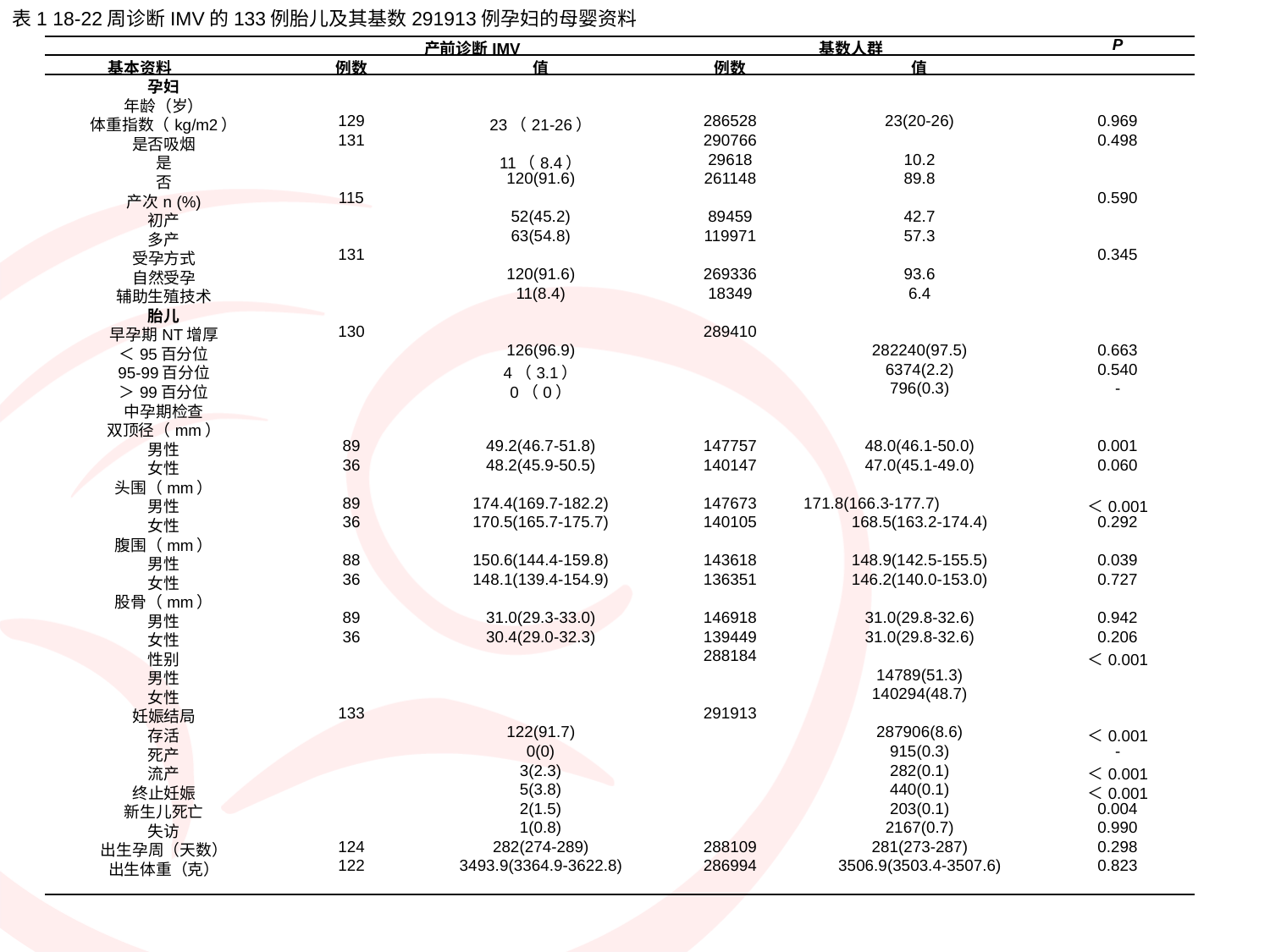

表1 18-22周诊断IMV的133例胎儿及其基数291913例孕妇的母婴资料

|  | 产前诊断IMV |  | 基数人群 |  | P |
| --- | --- | --- | --- | --- | --- |
| 基本资料 | 例数 | 值 | 例数 | 值 |  |
| 孕妇 |  |  |  |  |  |
| 年龄（岁） | 133 | 29.7±4.9 | 291913 | 29.8±4.9 | 0.683 |
| 体重指数（kg/m2） | 129 | 23（21-26） | 286528 | 23(20-26) | 0.969 |
| 是否吸烟 | 131 |  | 290766 |  | 0.498 |
| 是 |  | 11（8.4） | 29618 | 10.2 |  |
| 否 |  | 120(91.6) | 261148 | 89.8 |  |
| 产次n (%) | 115 |  |  |  | 0.590 |
| 初产 |  | 52(45.2) | 89459 | 42.7 |  |
| 多产 |  | 63(54.8) | 119971 | 57.3 |  |
| 受孕方式 | 131 |  |  |  | 0.345 |
| 自然受孕 |  | 120(91.6) | 269336 | 93.6 |  |
| 辅助生殖技术 |  | 11(8.4) | 18349 | 6.4 |  |
| 胎儿 |  |  |  |  |  |
| 早孕期NT增厚 | 130 |  | 289410 |  |  |
| ＜95百分位 |  | 126(96.9) |  | 282240(97.5) | 0.663 |
| 95-99百分位 |  | 4（3.1） |  | 6374(2.2) | 0.540 |
| ＞99百分位 |  | 0（0） |  | 796(0.3) | - |
| 中孕期检查 |  |  |  |  |  |
| 双顶径（mm） |  |  |  |  |  |
| 男性 | 89 | 49.2(46.7-51.8) | 147757 | 48.0(46.1-50.0) | 0.001 |
| 女性 | 36 | 48.2(45.9-50.5) | 140147 | 47.0(45.1-49.0) | 0.060 |
| 头围（mm） |  |  |  |  |  |
| 男性 | 89 | 174.4(169.7-182.2) | 147673 | 171.8(166.3-177.7) | ＜0.001 |
| 女性 | 36 | 170.5(165.7-175.7) | 140105 | 168.5(163.2-174.4) | 0.292 |
| 腹围（mm） |  |  |  |  |  |
| 男性 | 88 | 150.6(144.4-159.8) | 143618 | 148.9(142.5-155.5) | 0.039 |
| 女性 | 36 | 148.1(139.4-154.9) | 136351 | 146.2(140.0-153.0) | 0.727 |
| 股骨（mm） |  |  |  |  |  |
| 男性 | 89 | 31.0(29.3-33.0) | 146918 | 31.0(29.8-32.6) | 0.942 |
| 女性 | 36 | 30.4(29.0-32.3) | 139449 | 31.0(29.8-32.6) | 0.206 |
| 性别 |  |  | 288184 |  | ＜0.001 |
| 男性 |  |  |  | 14789(51.3) |  |
| 女性 |  |  |  | 140294(48.7) |  |
| 妊娠结局 | 133 |  | 291913 |  |  |
| 存活 |  | 122(91.7) |  | 287906(8.6) | ＜0.001 |
| 死产 |  | 0(0) |  | 915(0.3) | - |
| 流产 |  | 3(2.3) |  | 282(0.1) | ＜0.001 |
| 终止妊娠 |  | 5(3.8) |  | 440(0.1) | ＜0.001 |
| 新生儿死亡 |  | 2(1.5) |  | 203(0.1) | 0.004 |
| 失访 |  | 1(0.8) |  | 2167(0.7) | 0.990 |
| 出生孕周（天数） | 124 | 282(274-289) | 288109 | 281(273-287) | 0.298 |
| 出生体重（克） | 122 | 3493.9(3364.9-3622.8) | 286994 | 3506.9(3503.4-3507.6) | 0.823 |